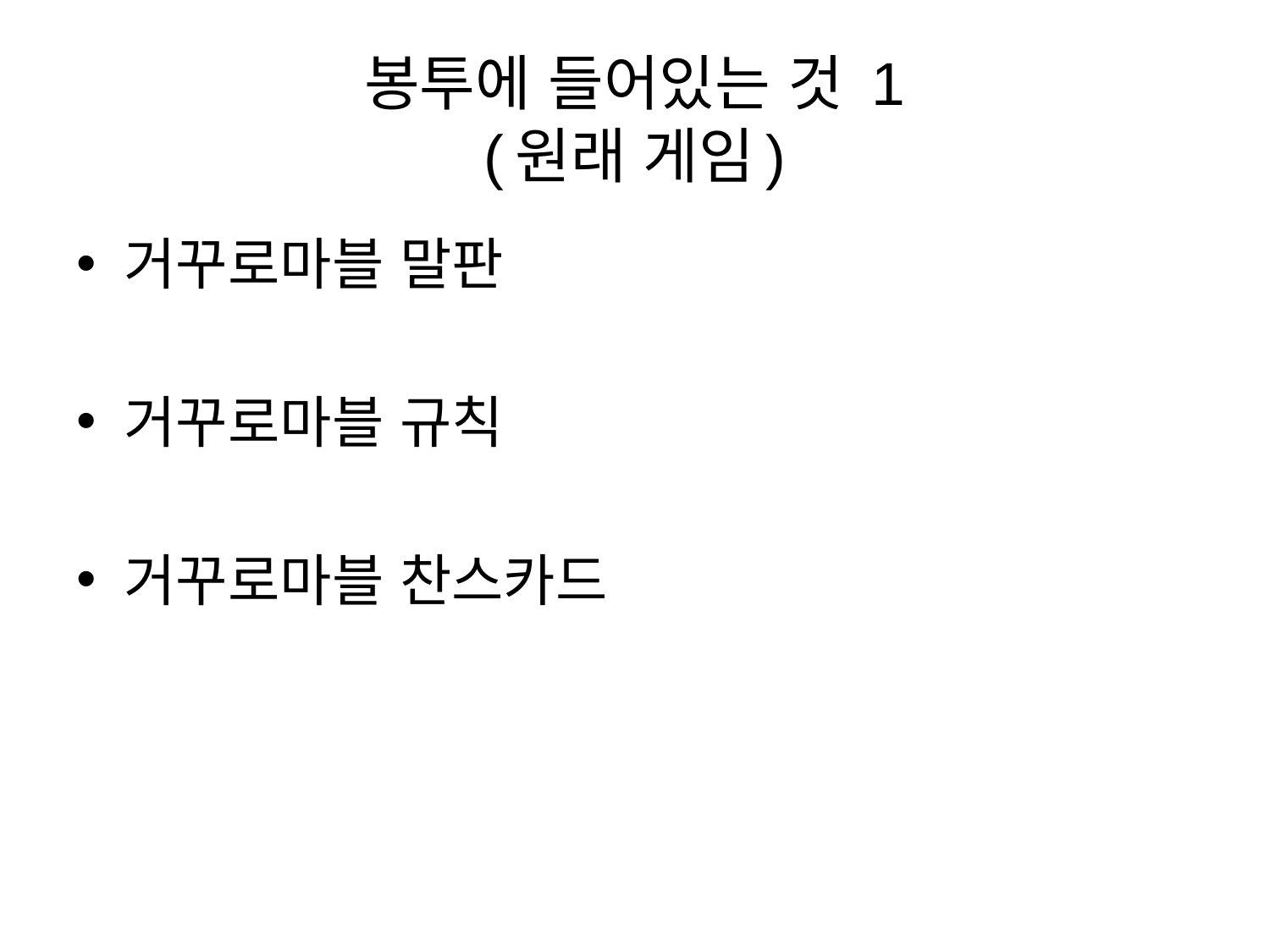

# 봉투에 들어있는 것 1 (원래 게임)
거꾸로마블 말판

거꾸로마블 규칙

거꾸로마블 찬스카드